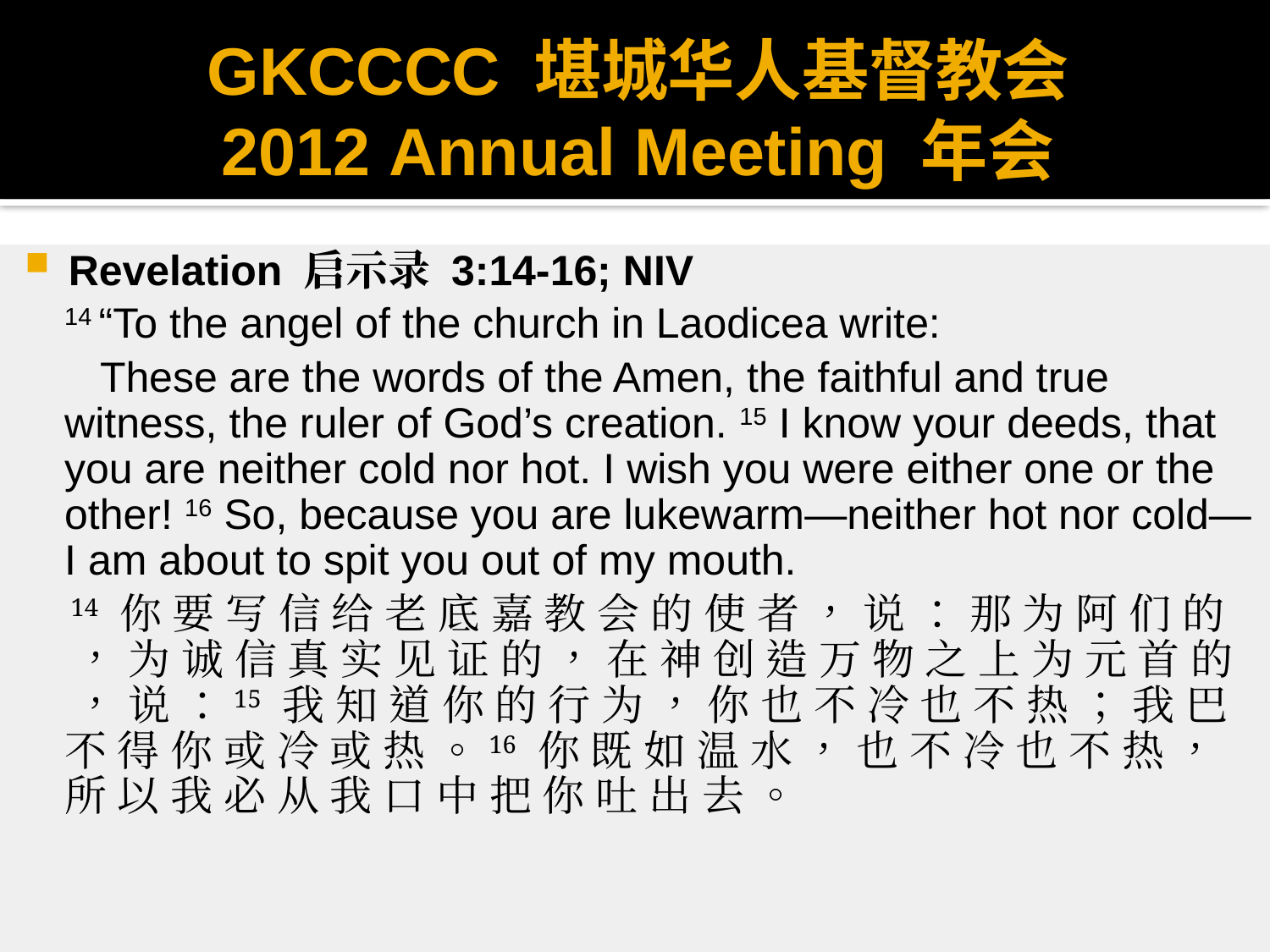

# GKCCCC 堪城华人基督教会 2012 Annual Meeting 年会
Revelation 启示录 3:14-16; NIV
14 “To the angel of the church in Laodicea write:
   These are the words of the Amen, the faithful and true witness, the ruler of God’s creation. 15 I know your deeds, that you are neither cold nor hot. I wish you were either one or the other! 16 So, because you are lukewarm—neither hot nor cold—I am about to spit you out of my mouth.
 14 你 要 写 信 给 老 底 嘉 教 会 的 使 者 ， 说 ： 那 为 阿 们 的 ， 为 诚 信 真 实 见 证 的 ， 在 神 创 造 万 物 之 上 为 元 首 的 ， 说 ：15 我 知 道 你 的 行 为 ， 你 也 不 冷 也 不 热 ； 我 巴 不 得 你 或 冷 或 热 。16 你 既 如 温 水 ， 也 不 冷 也 不 热 ， 所 以 我 必 从 我 口 中 把 你 吐 出 去 。